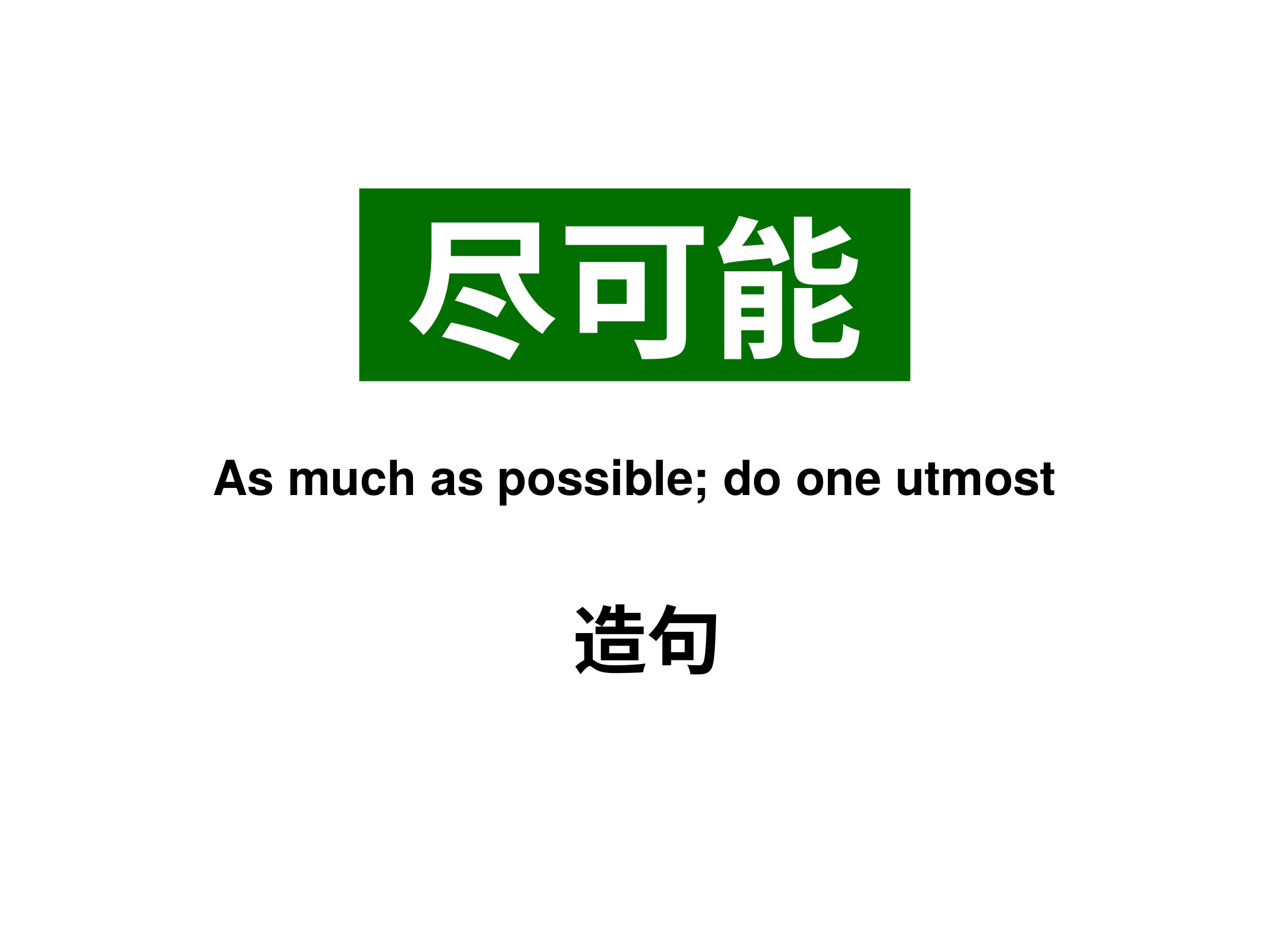

尽可能
As much as possible; do one utmost
造句